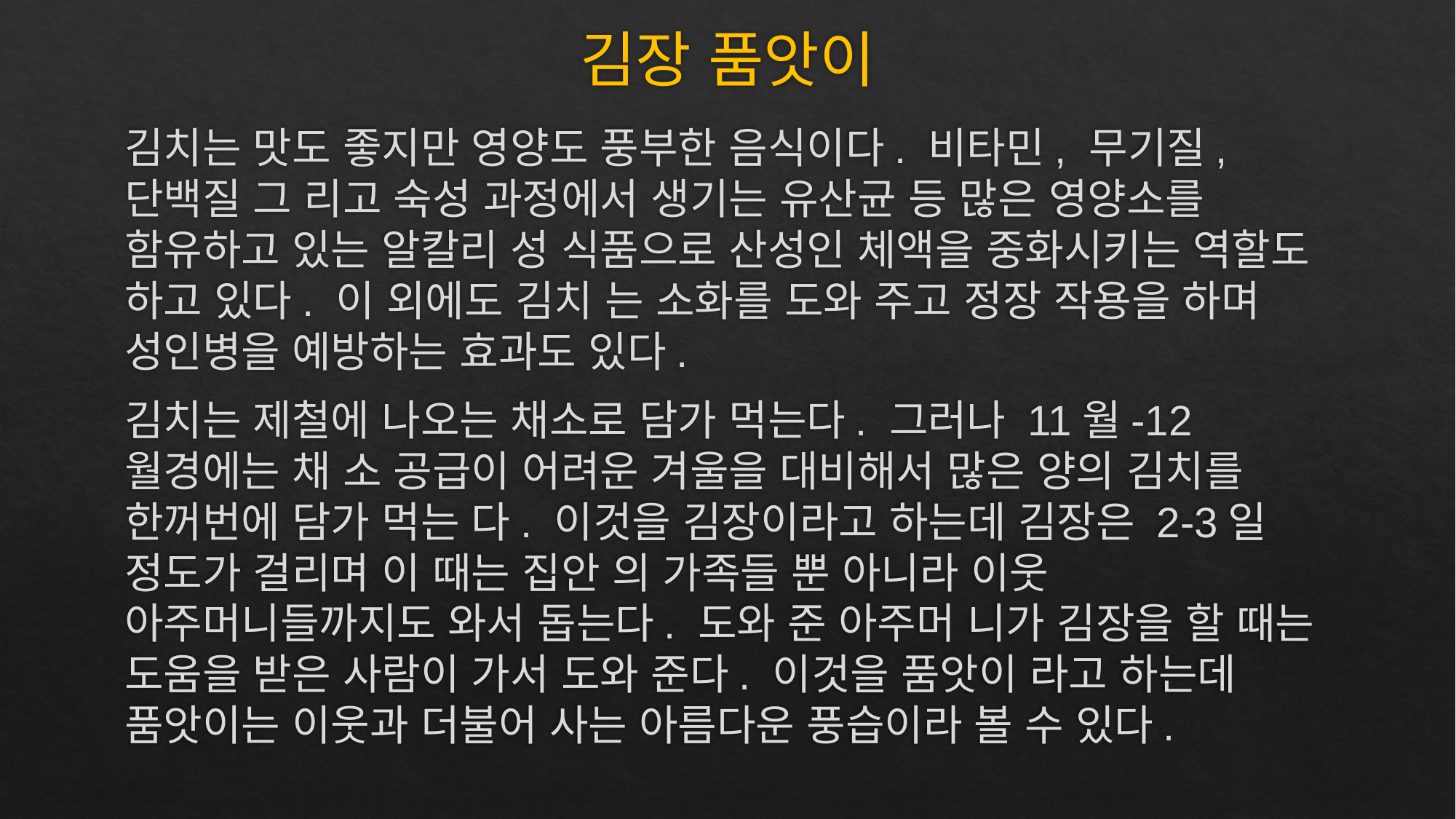

# 김장 품앗이
김치는 맛도 좋지만 영양도 풍부한 음식이다. 비타민, 무기질, 단백질 그 리고 숙성 과정에서 생기는 유산균 등 많은 영양소를 함유하고 있는 알칼리 성 식품으로 산성인 체액을 중화시키는 역할도 하고 있다. 이 외에도 김치 는 소화를 도와 주고 정장 작용을 하며 성인병을 예방하는 효과도 있다.
김치는 제철에 나오는 채소로 담가 먹는다. 그러나 11월-12월경에는 채 소 공급이 어려운 겨울을 대비해서 많은 양의 김치를 한꺼번에 담가 먹는 다. 이것을 김장이라고 하는데 김장은 2-3일 정도가 걸리며 이 때는 집안 의 가족들 뿐 아니라 이웃 아주머니들까지도 와서 돕는다. 도와 준 아주머 니가 김장을 할 때는 도움을 받은 사람이 가서 도와 준다. 이것을 품앗이 라고 하는데 품앗이는 이웃과 더불어 사는 아름다운 풍습이라 볼 수 있다.